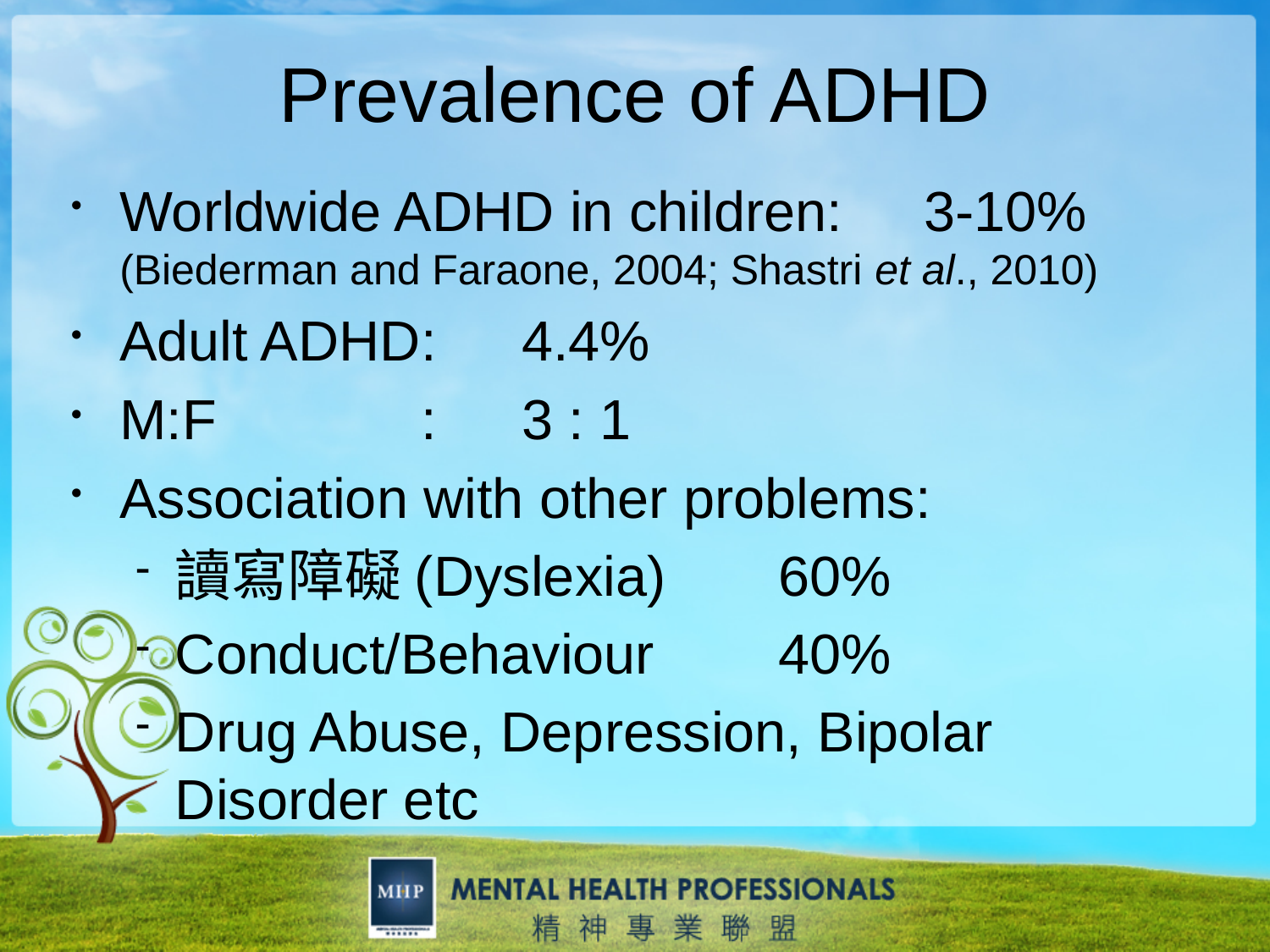

Prevalence of ADHD
Worldwide ADHD in children:	3-10% (Biederman and Faraone, 2004; Shastri et al., 2010)
Adult ADHD	:	4.4%
M:F	 		:	3 : 1
Association with other problems:
讀寫障礙(Dyslexia)		60%
Conduct/Behaviour		40%
Drug Abuse, Depression, Bipolar Disorder etc